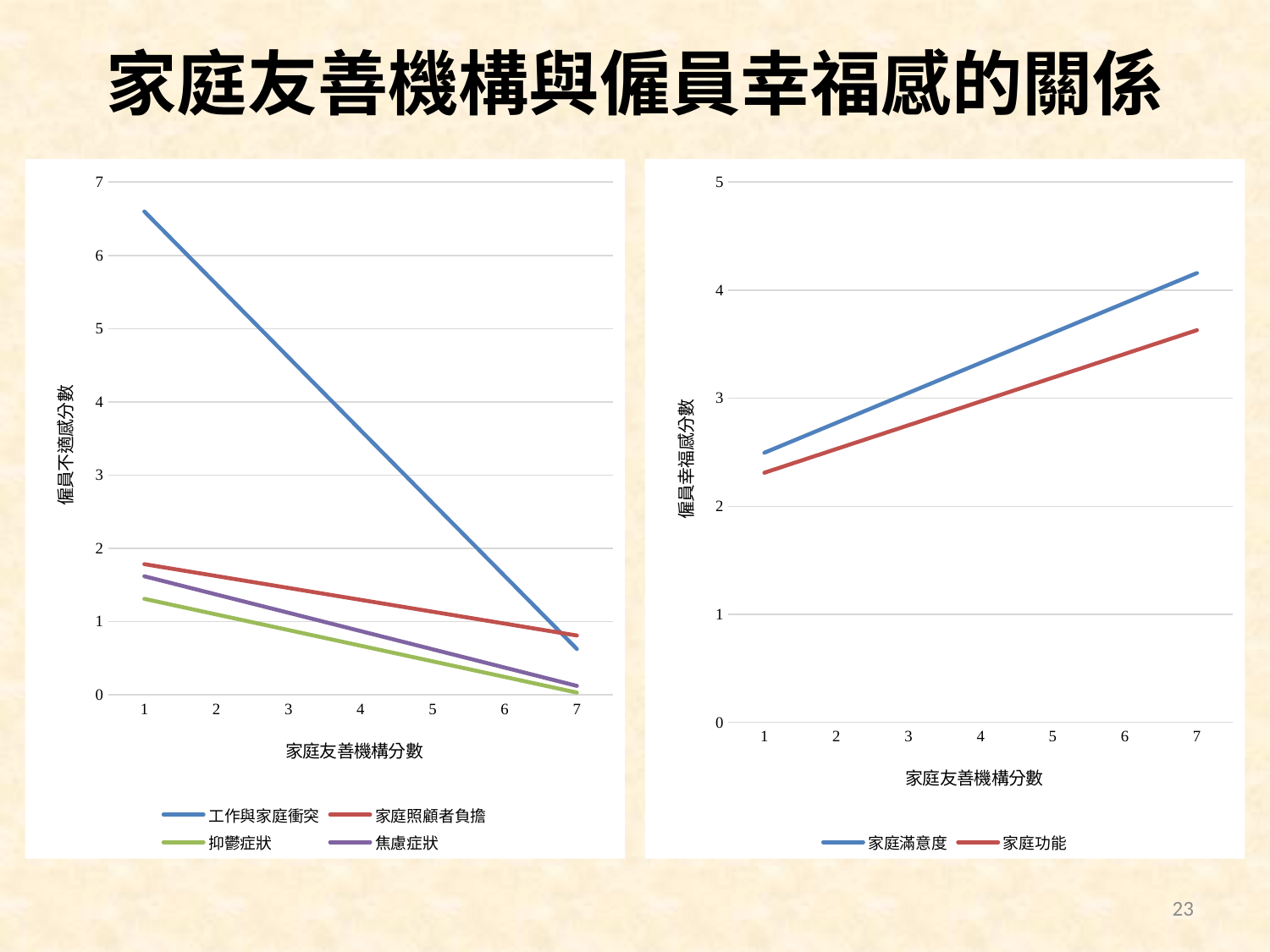

# 家庭友善機構與僱員幸福感的關係

### Chart

| Category | 工作與家庭衝突 | 家庭照顧者負擔 | 抑鬱症狀 | 焦慮症狀 |
|---|---|---|---|---|
| 1 | 6.5992999999999995 | 1.7843 | 1.3108 | 1.6191 |
| 2 | 5.6037 | 1.6219000000000001 | 1.0975000000000001 | 1.3697 |
| 3 | 4.6081 | 1.4595000000000002 | 0.8842000000000001 | 1.1203 |
| 4 | 3.6125 | 1.2971000000000001 | 0.6709 | 0.8709 |
| 5 | 2.6169000000000002 | 1.1347 | 0.4576 | 0.6214999999999999 |
| 6 | 1.6212999999999997 | 0.9723000000000002 | 0.24430000000000018 | 0.3721000000000001 |
| 7 | 0.6256999999999993 | 0.8099000000000001 | 0.03100000000000014 | 0.12270000000000003 |

### Chart

| Category | 家庭滿意度 | 家庭功能 |
|---|---|---|
| 1 | 2.4955000000000003 | 2.3107 |
| 2 | 2.7727000000000004 | 2.5306 |
| 3 | 3.0499 | 2.7505 |
| 4 | 3.3271 | 2.9704 |
| 5 | 3.6043000000000003 | 3.1903000000000006 |
| 6 | 3.8815 | 3.4102000000000006 |
| 7 | 4.1587 | 3.6301000000000005 |
23